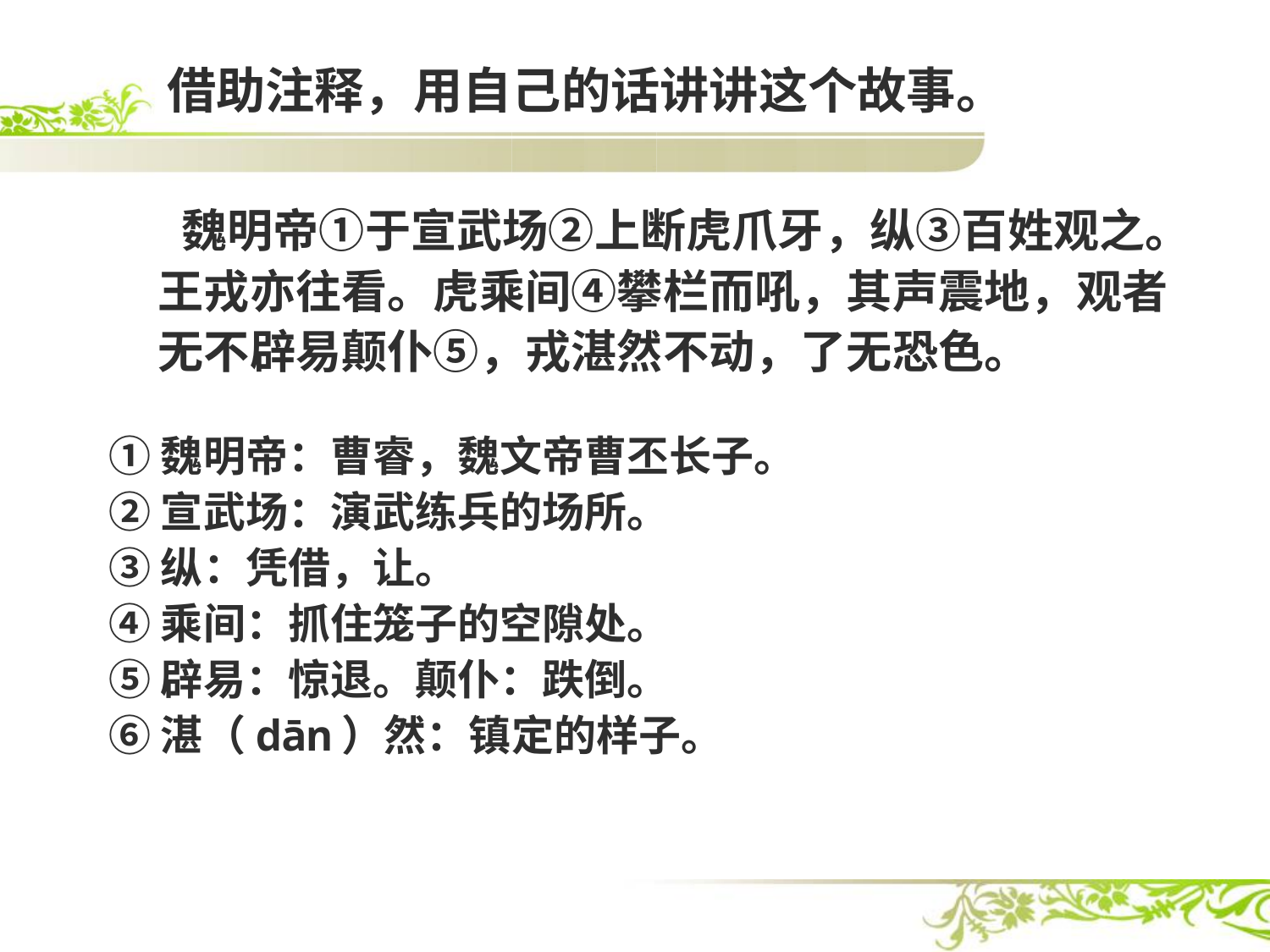

# 借助注释，用自己的话讲讲这个故事。
        魏明帝①于宣武场②上断虎爪牙，纵③百姓观之。王戎亦往看。虎乘间④攀栏而吼，其声震地，观者无不辟易颠仆⑤，戎湛然不动，了无恐色。

①魏明帝：曹睿，魏文帝曹丕长子。
②宣武场：演武练兵的场所。
③纵：凭借，让。
④乘间：抓住笼子的空隙处。
⑤辟易：惊退。颠仆：跌倒。
⑥湛（dān）然：镇定的样子。